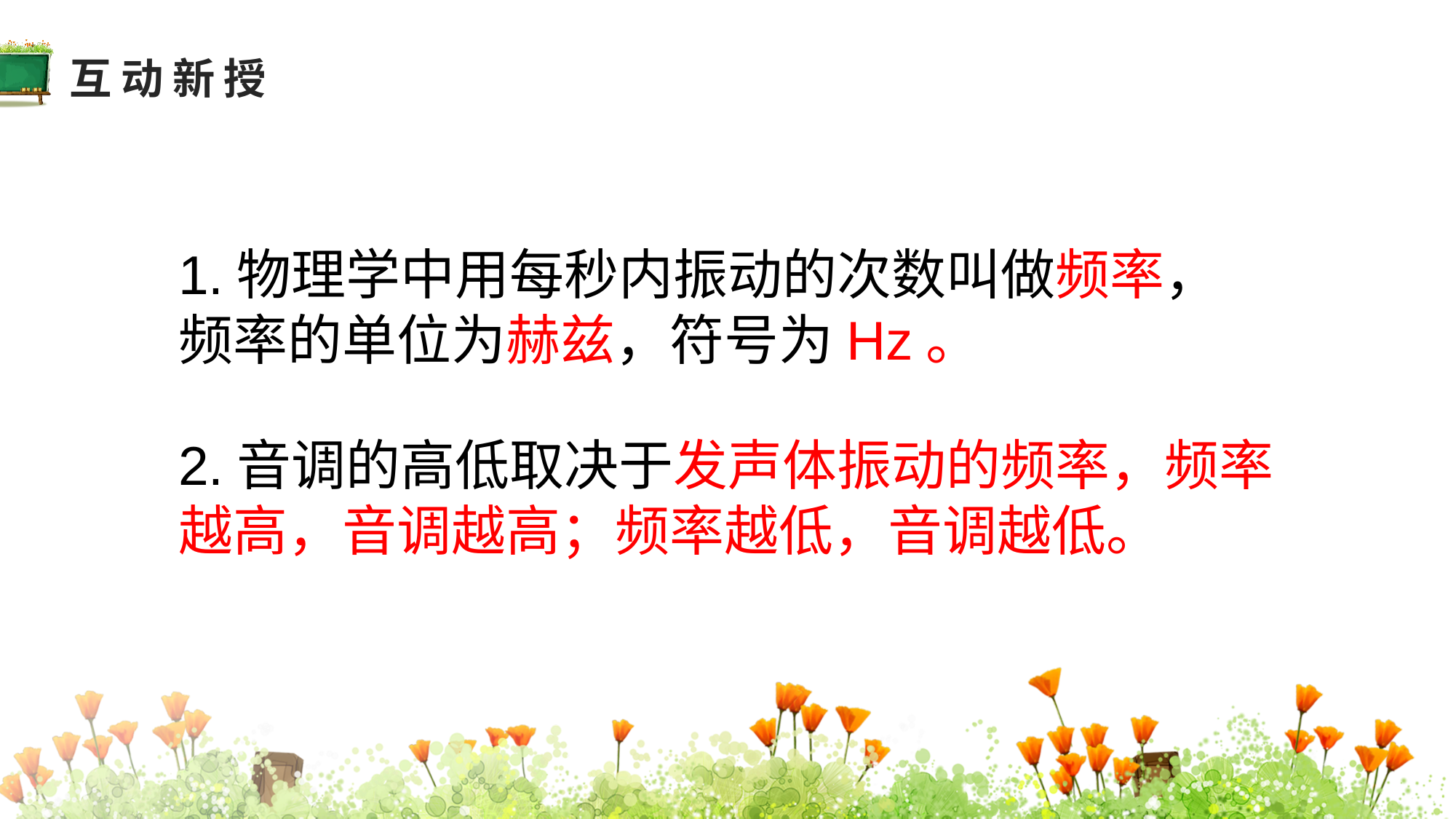

互动新授
1.物理学中用每秒内振动的次数叫做频率，频率的单位为赫兹，符号为Hz。

2.音调的高低取决于发声体振动的频率，频率越高，音调越高；频率越低，音调越低。